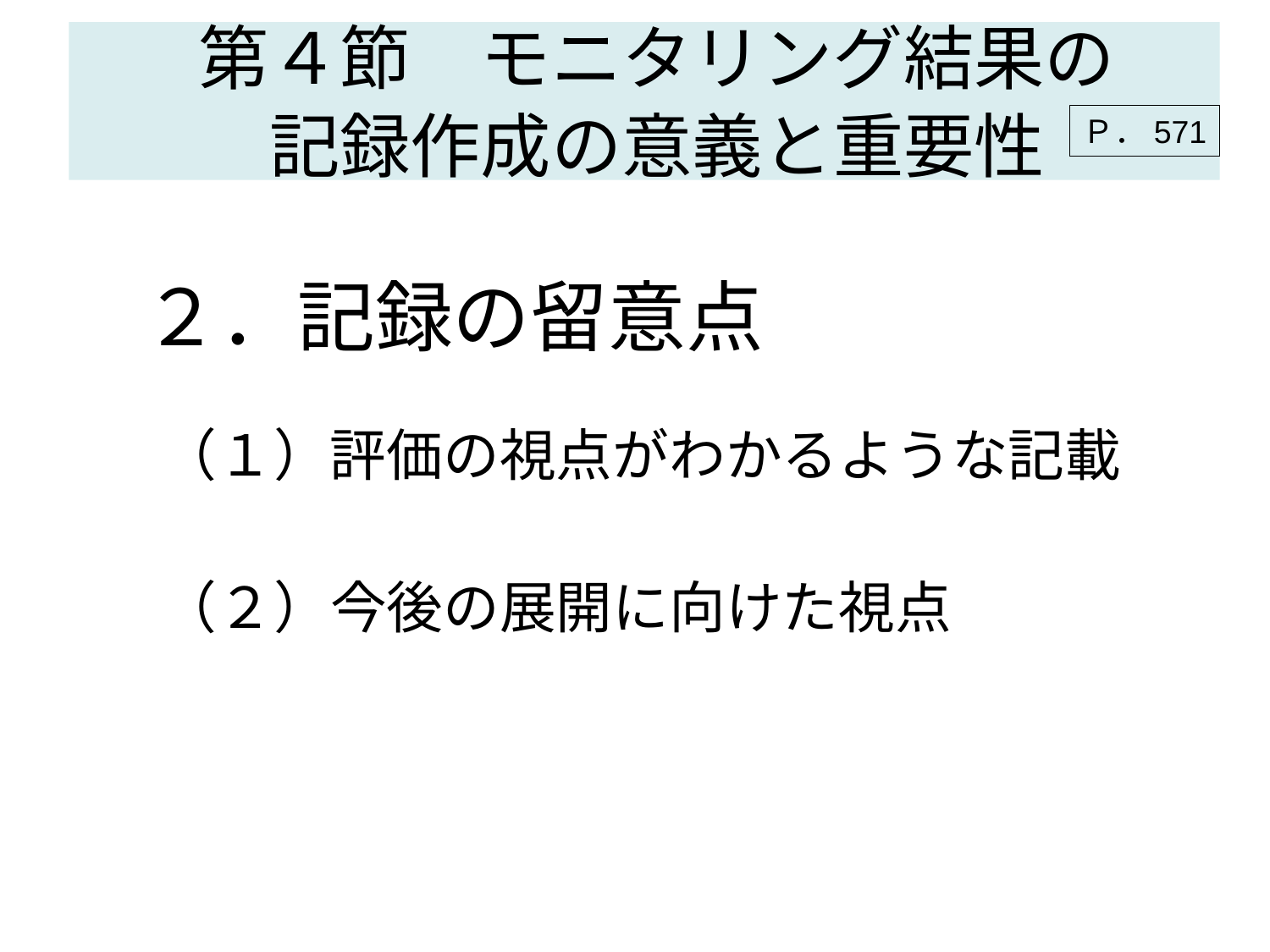

第４節　モニタリング結果の
記録作成の意義と重要性
Ｐ．571
# ２．記録の留意点
（１）評価の視点がわかるような記載
（２）今後の展開に向けた視点